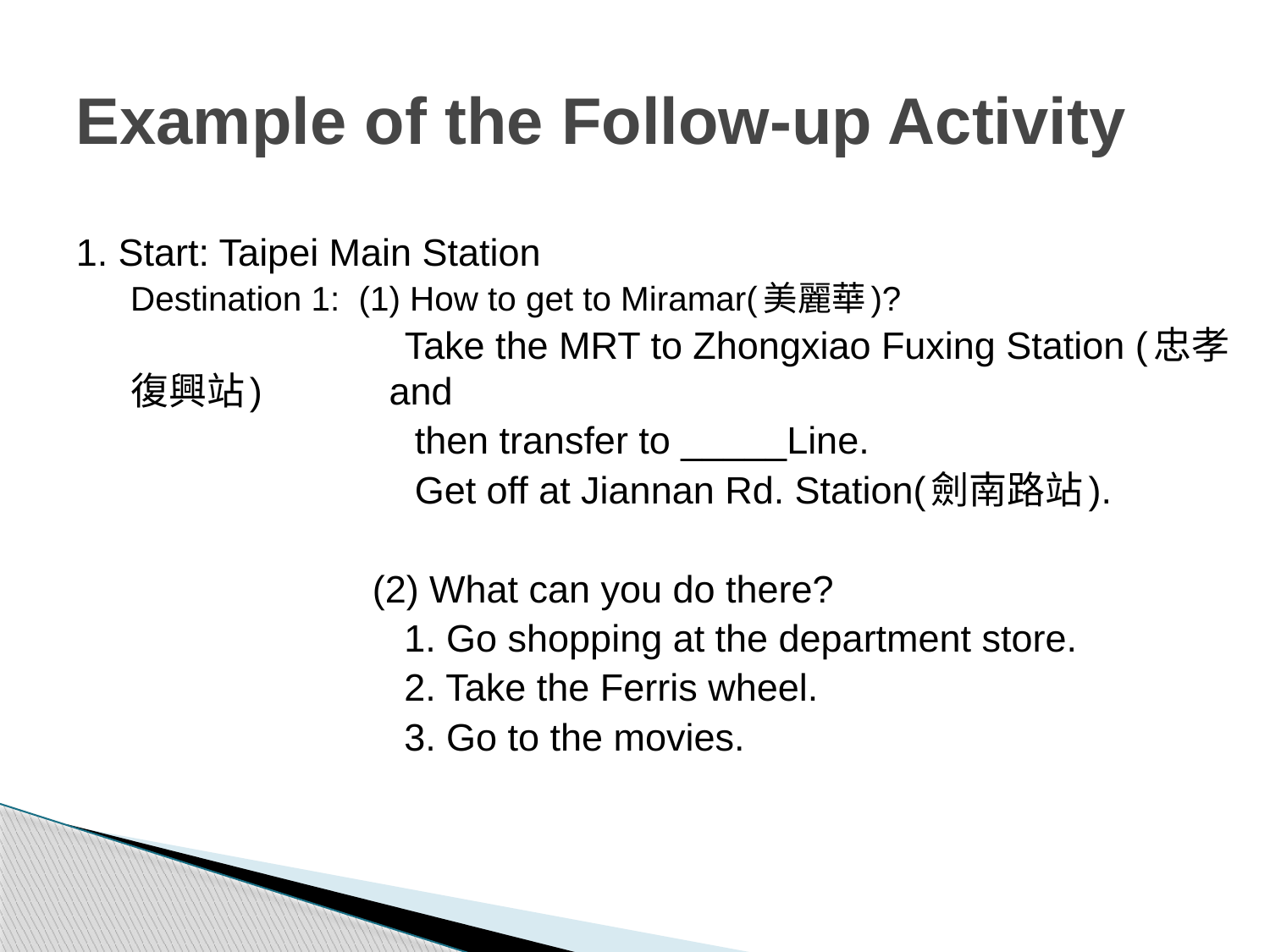

# Example of the Follow-up Activity
1. Start: Taipei Main Station
Destination 1:  (1) How to get to Miramar(美麗華)?
                             Take the MRT to Zhongxiao Fuxing Station (忠孝復興站)            and
                                then transfer to _____Line.
                                Get off at Jiannan Rd. Station(劍南路站).

                            (2) What can you do there?
                               1. Go shopping at the department store.
                               2. Take the Ferris wheel.
                               3. Go to the movies.